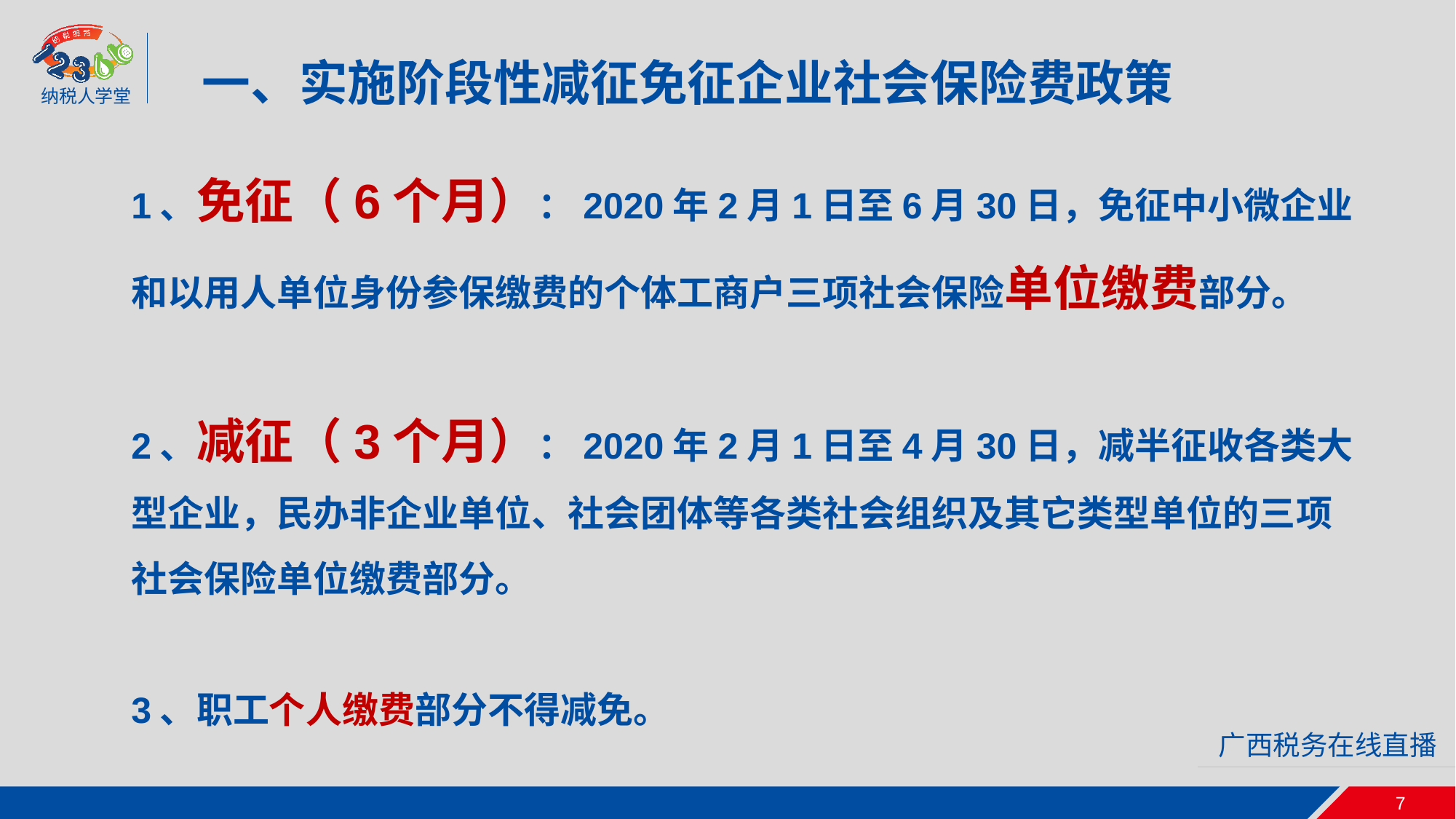

一、实施阶段性减征免征企业社会保险费政策
1、免征（6个月）：2020年2月1日至6月30日，免征中小微企业和以用人单位身份参保缴费的个体工商户三项社会保险单位缴费部分。

2、减征（3个月）：2020年2月1日至4月30日，减半征收各类大型企业，民办非企业单位、社会团体等各类社会组织及其它类型单位的三项社会保险单位缴费部分。

3、职工个人缴费部分不得减免。